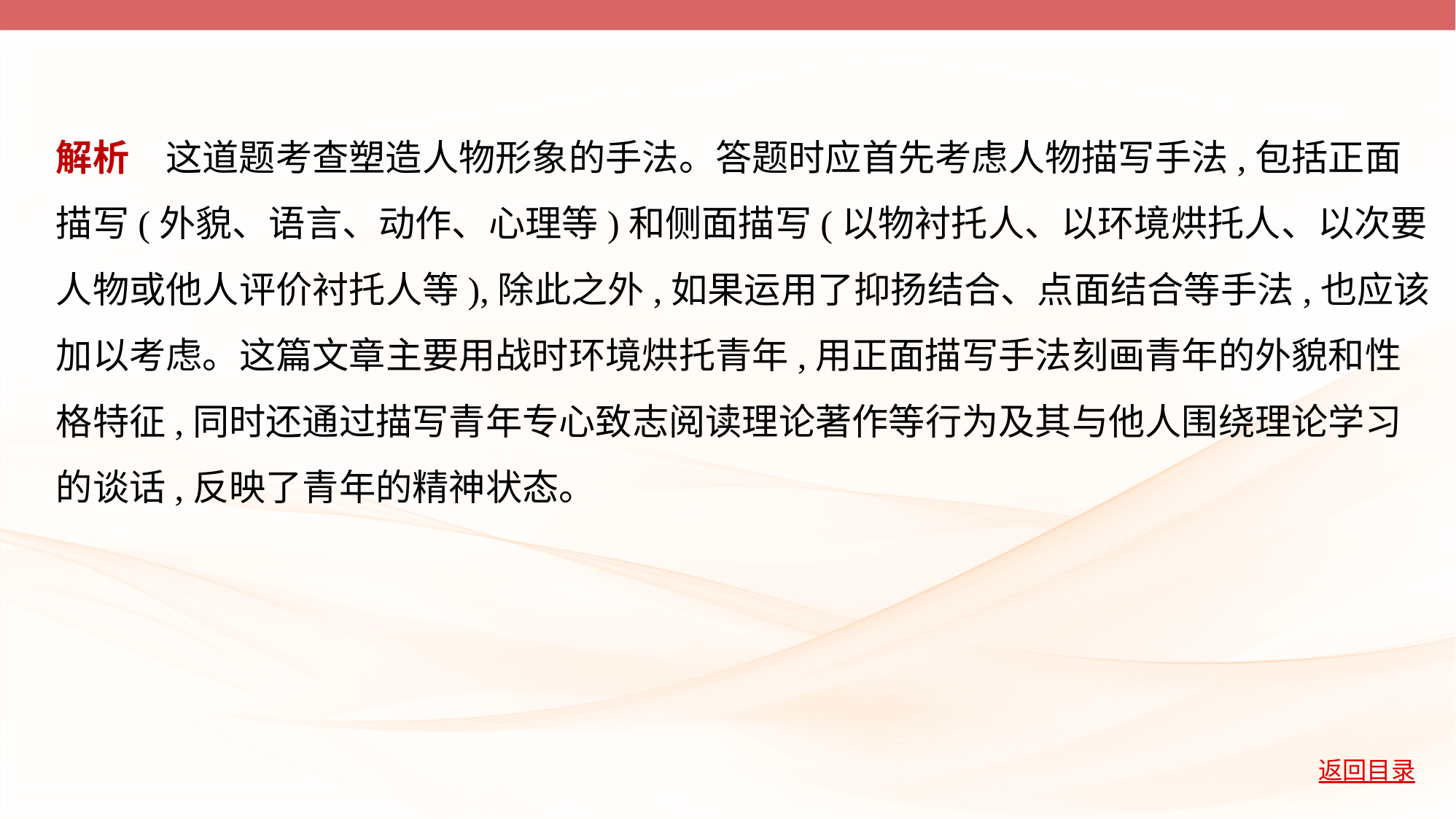

解析　这道题考查塑造人物形象的手法。答题时应首先考虑人物描写手法,包括正面
描写(外貌、语言、动作、心理等)和侧面描写(以物衬托人、以环境烘托人、以次要
人物或他人评价衬托人等),除此之外,如果运用了抑扬结合、点面结合等手法,也应该
加以考虑。这篇文章主要用战时环境烘托青年,用正面描写手法刻画青年的外貌和性
格特征,同时还通过描写青年专心致志阅读理论著作等行为及其与他人围绕理论学习
的谈话,反映了青年的精神状态。